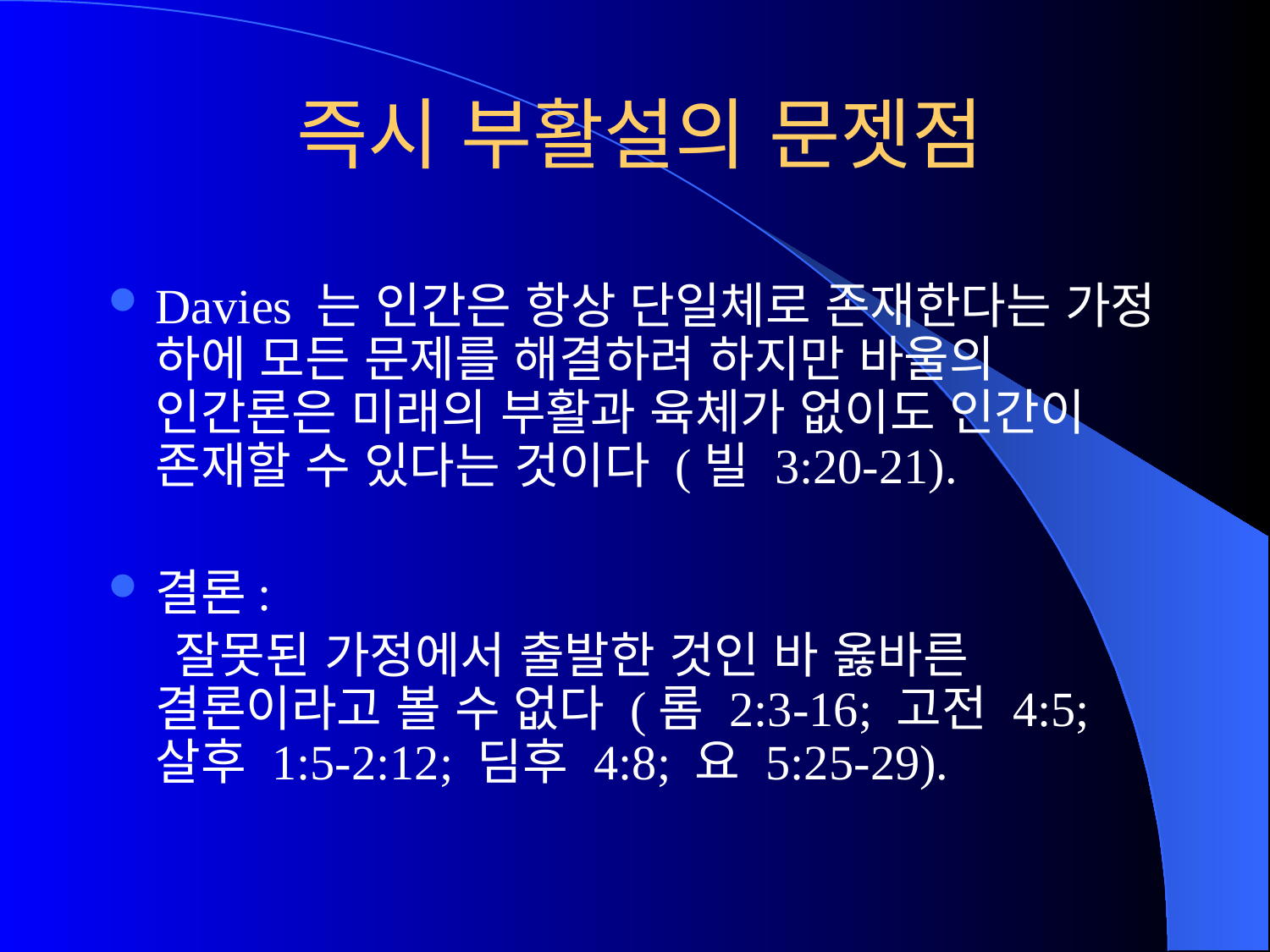

# 즉시 부활설의 문젯점
Davies 는 인간은 항상 단일체로 존재한다는 가정 하에 모든 문제를 해결하려 하지만 바울의 인간론은 미래의 부활과 육체가 없이도 인간이 존재할 수 있다는 것이다 (빌 3:20-21).

결론:
    잘못된 가정에서 출발한 것인 바 옳바른 결론이라고 볼 수 없다 (롬 2:3-16; 고전 4:5; 살후 1:5-2:12; 딤후 4:8; 요 5:25-29).